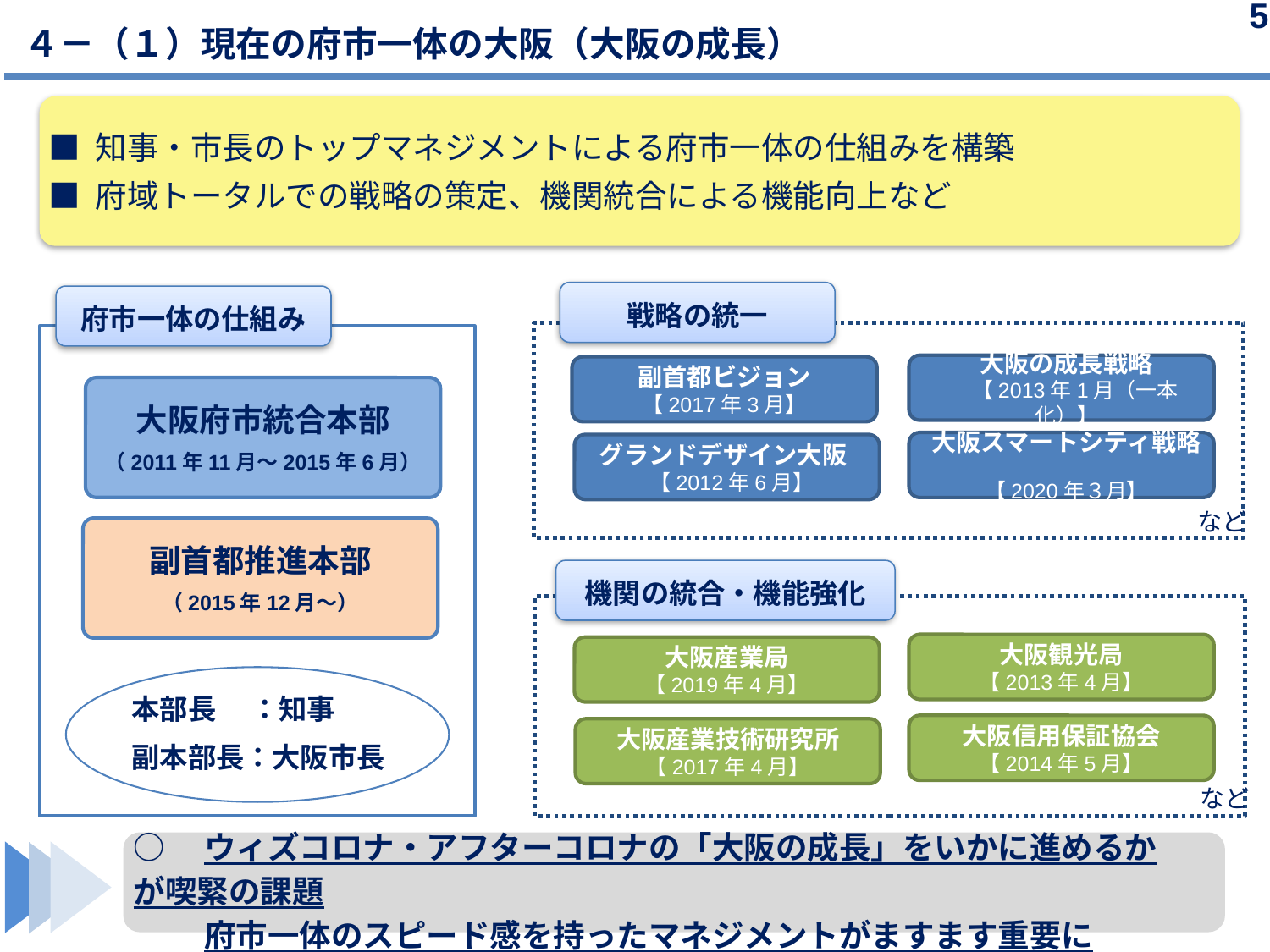

5
 ４－（１）現在の府市一体の大阪（大阪の成長）
■ 知事・市長のトップマネジメントによる府市一体の仕組みを構築
■ 府域トータルでの戦略の策定、機関統合による機能向上など
戦略の統一
府市一体の仕組み

大阪の成長戦略
　【2013年1月（一本化）】
副首都ビジョン
【2017年3月】
大阪府市統合本部
（2011年11月～2015年6月）
大阪スマートシティ戦略
【2020年３月】
グランドデザイン大阪
【2012年6月】
など
副首都推進本部
（2015年12月～）
機関の統合・機能強化

大阪観光局
【2013年4月】
大阪産業局
【2019年4月】

本部長　 ：知事
大阪信用保証協会
【2014年5月】
大阪産業技術研究所
【2017年4月】
副本部長：大阪市長
など

○　ウィズコロナ・アフターコロナの「大阪の成長」をいかに進めるかが喫緊の課題
　　 府市一体のスピード感を持ったマネジメントがますます重要に